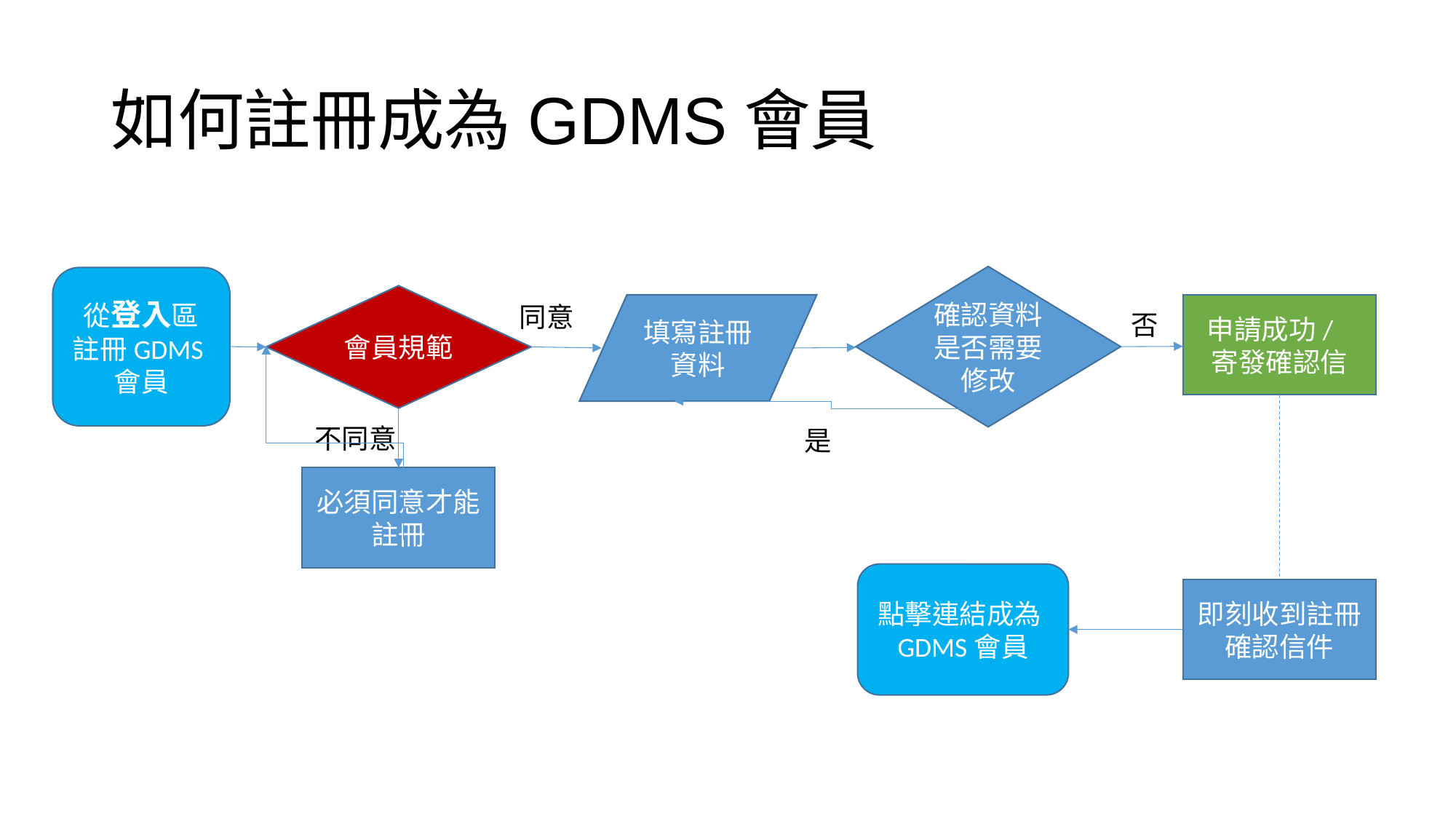

# 如何註冊成為GDMS會員
確認資料是否需要修改
從登入區
註冊GDMS會員
會員規範
同意
申請成功/    寄發確認信
填寫註冊資料
否
不同意
是
必須同意才能註冊
點擊連結成為GDMS會員
即刻收到註冊確認信件